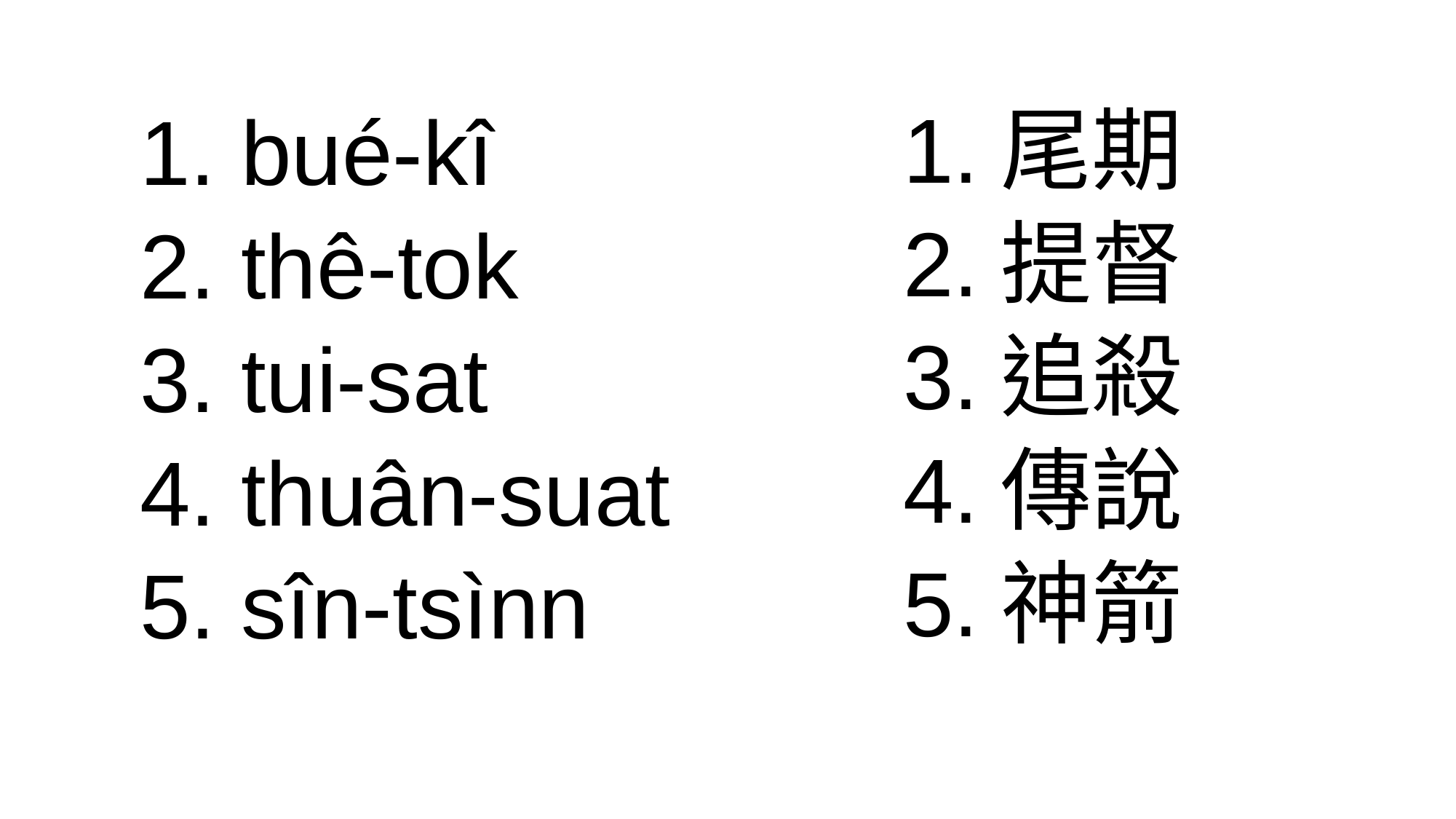

1.尾期
2.提督
3.追殺
4.傳說
5.神箭

1. bué-kî
2. thê-tok
3. tui-sat
4. thuân-suat
5. sîn-tsìnn